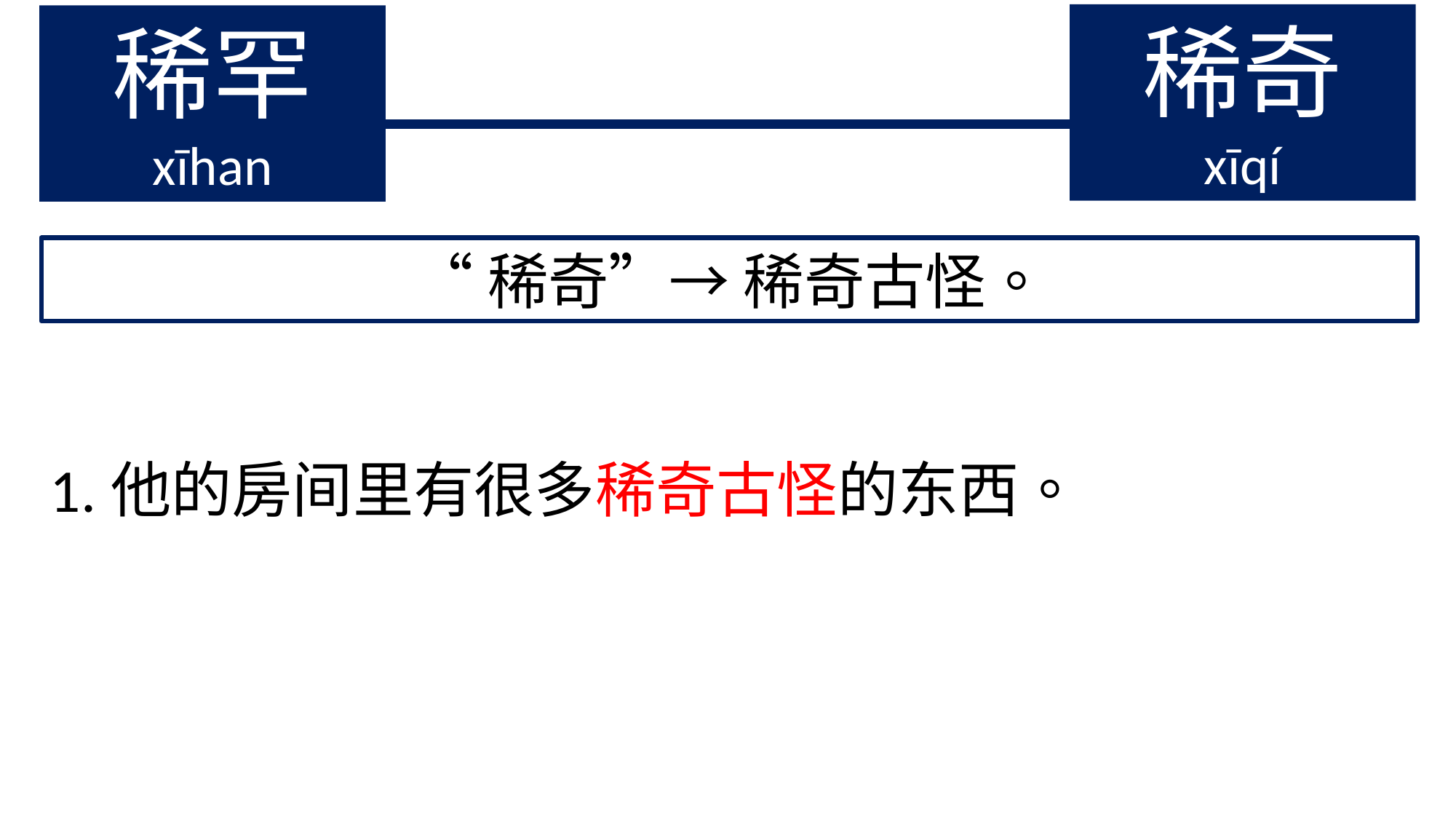

稀奇
xīqí
稀罕
xīhan
“稀奇”→ 稀奇古怪。
1.他的房间里有很多稀奇古怪的东西。